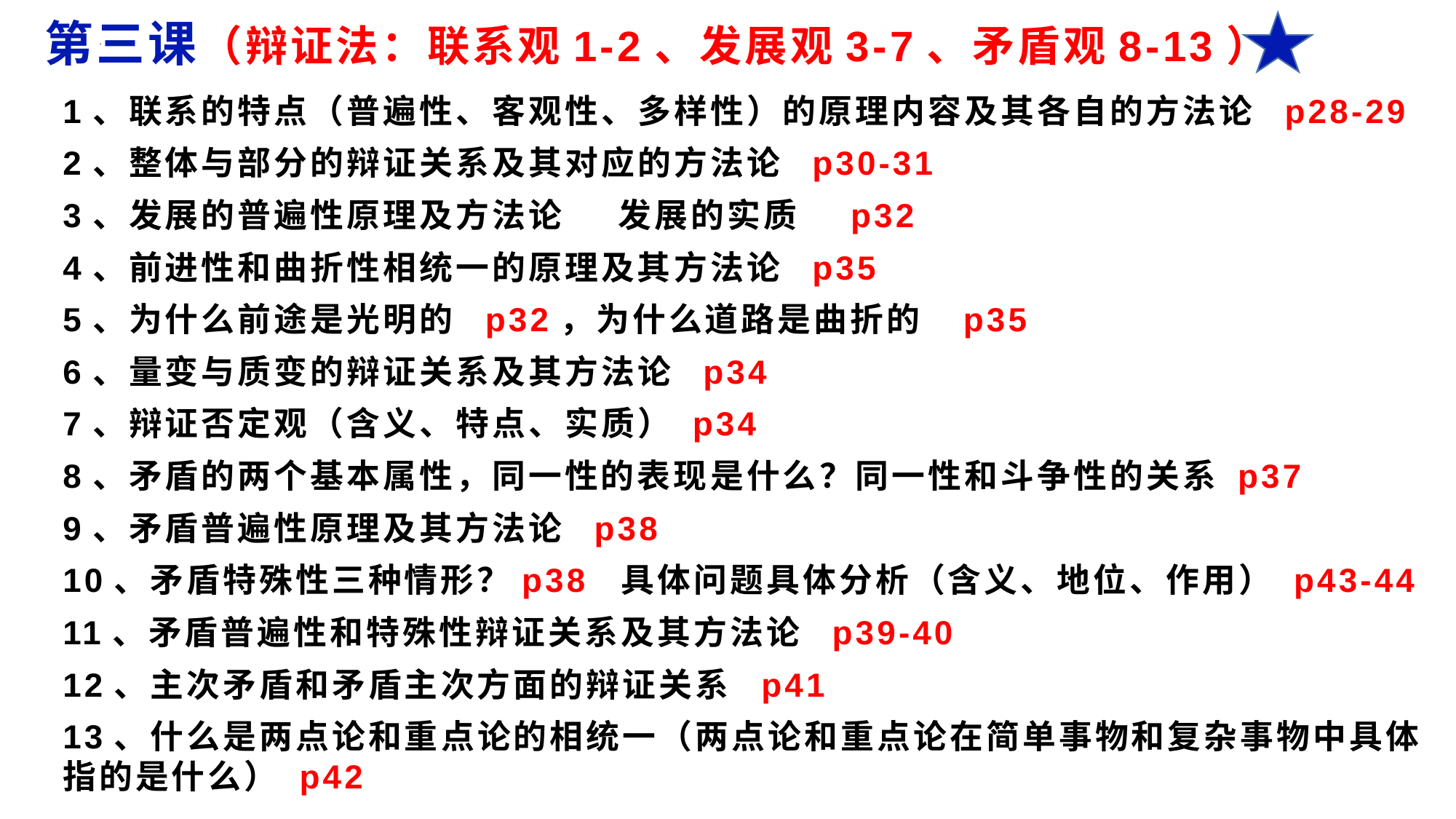

第三课（辩证法：联系观1-2、发展观3-7、矛盾观8-13）

1、联系的特点（普遍性、客观性、多样性）的原理内容及其各自的方法论  p28-29
2、整体与部分的辩证关系及其对应的方法论  p30-31
3、发展的普遍性原理及方法论     发展的实质    p32
4、前进性和曲折性相统一的原理及其方法论  p35
5、为什么前途是光明的  p32，为什么道路是曲折的   p35
6、量变与质变的辩证关系及其方法论  p34
7、辩证否定观（含义、特点、实质） p34
8、矛盾的两个基本属性，同一性的表现是什么？同一性和斗争性的关系 p37
9、矛盾普遍性原理及其方法论  p38
10、矛盾特殊性三种情形？p38  具体问题具体分析（含义、地位、作用） p43-44
11、矛盾普遍性和特殊性辩证关系及其方法论  p39-40
12、主次矛盾和矛盾主次方面的辩证关系  p41
13、什么是两点论和重点论的相统一（两点论和重点论在简单事物和复杂事物中具体指的是什么） p42